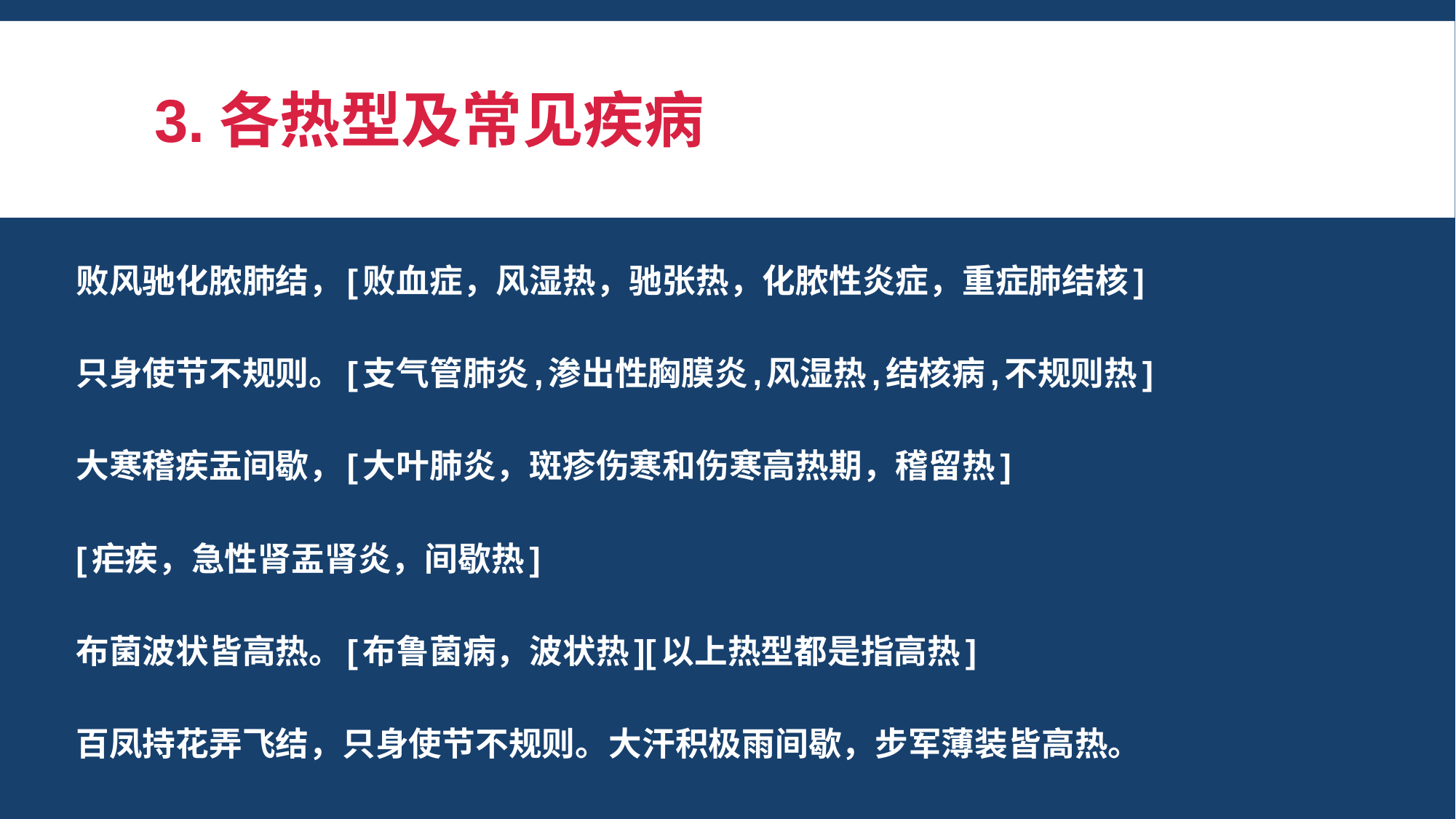

# 3.各热型及常见疾病
败风驰化脓肺结，[败血症，风湿热，驰张热，化脓性炎症，重症肺结核]
只身使节不规则。[支气管肺炎,渗出性胸膜炎,风湿热,结核病,不规则热]
大寒稽疾盂间歇，[大叶肺炎，斑疹伤寒和伤寒高热期，稽留热]
[疟疾，急性肾盂肾炎，间歇热]
布菌波状皆高热。[布鲁菌病，波状热][以上热型都是指高热]
百凤持花弄飞结，只身使节不规则。大汗积极雨间歇，步军薄装皆高热。